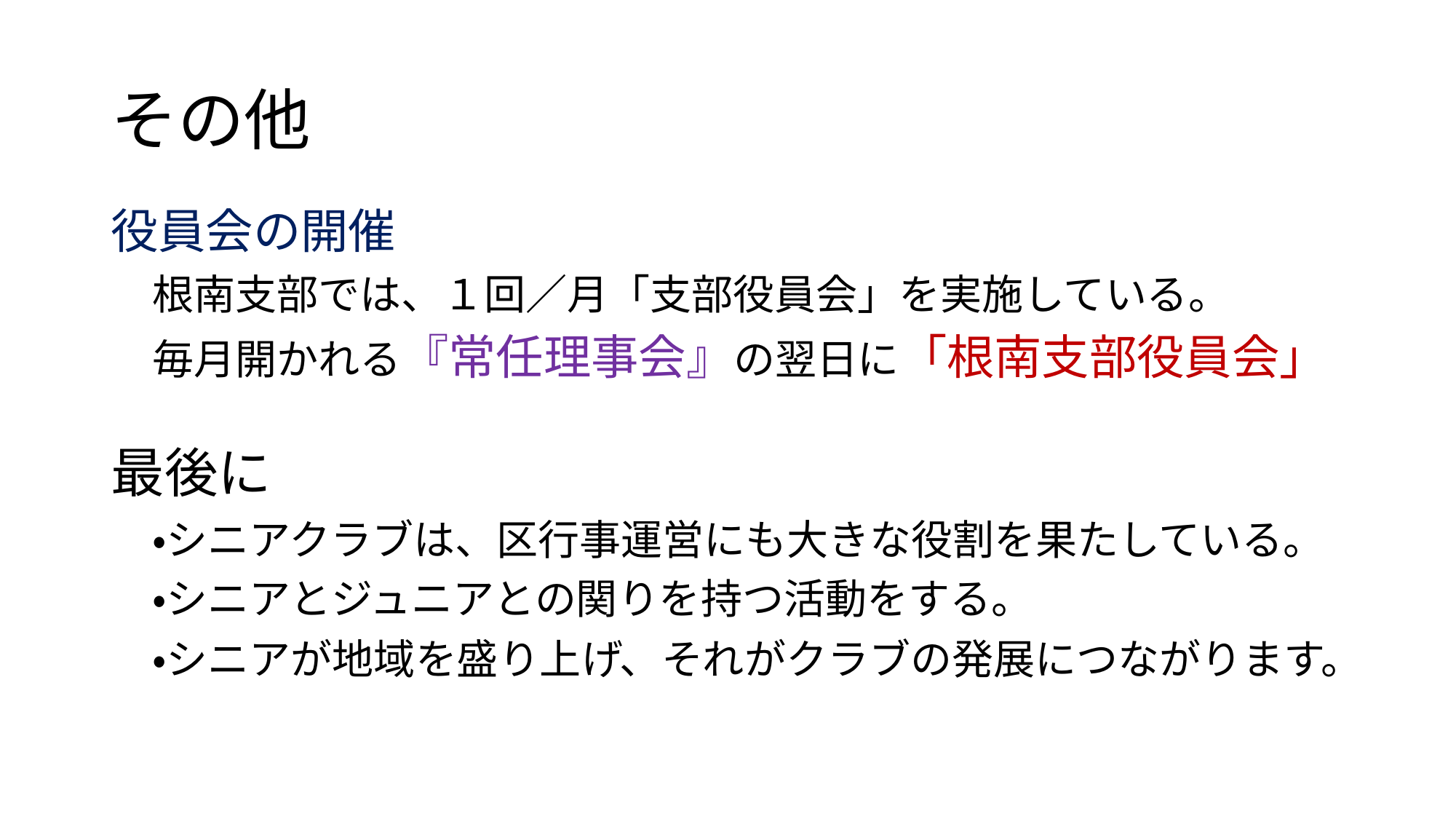

# その他
役員会の開催
　根南支部では、１回／月「支部役員会」を実施している。
　毎月開かれる『常任理事会』の翌日に「根南支部役員会」

最後に
　・シニアクラブは、区行事運営にも大きな役割を果たしている。
　・シニアとジュニアとの関りを持つ活動をする。
　・シニアが地域を盛り上げ、それがクラブの発展につながります。